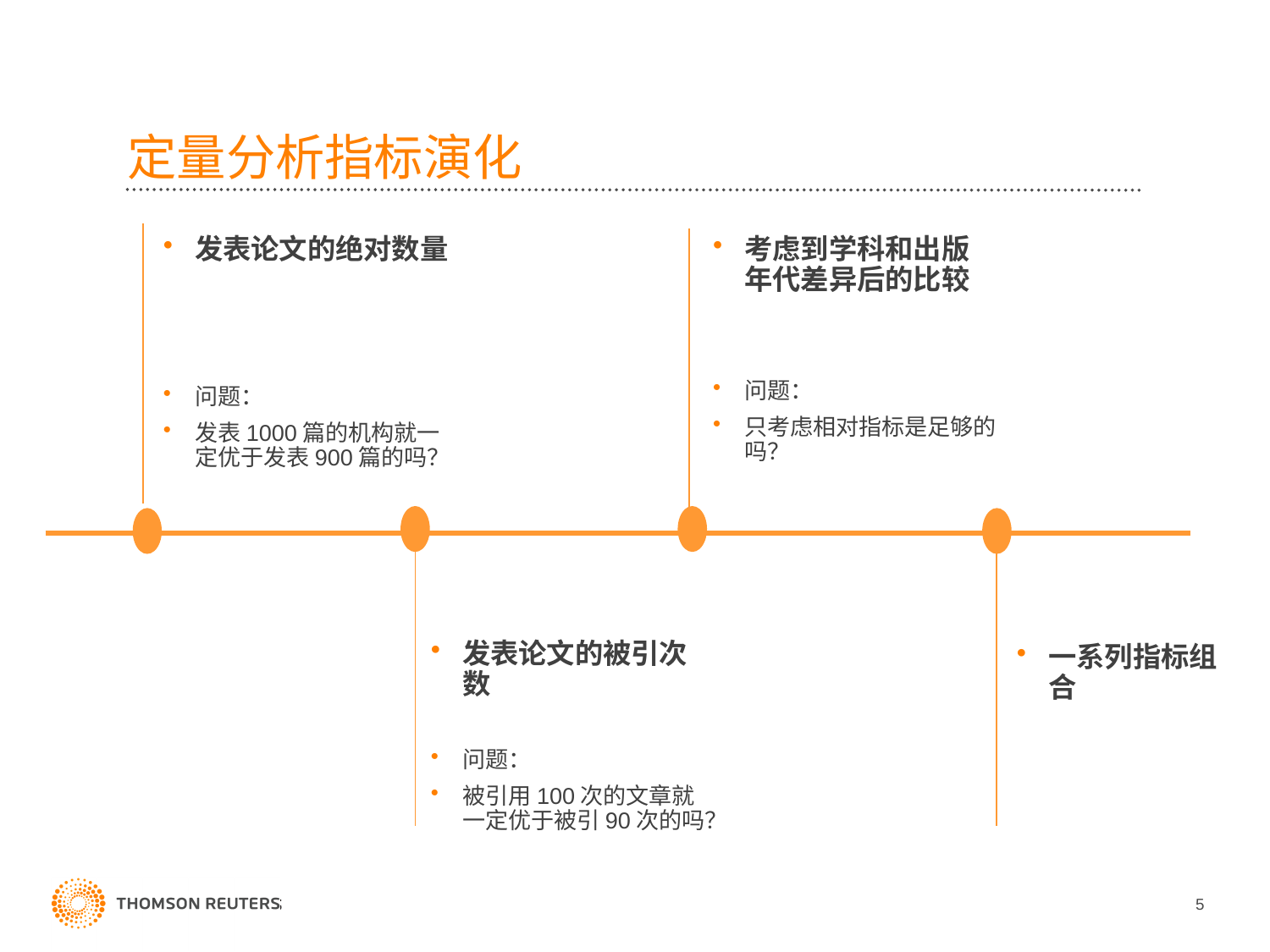

# 定量分析指标演化
发表论文的绝对数量

问题：
发表1000篇的机构就一定优于发表900篇的吗？
考虑到学科和出版年代差异后的比较

问题：
只考虑相对指标是足够的吗？

发表论文的被引次数

问题：
被引用100次的文章就一定优于被引90次的吗？
一系列指标组合

5